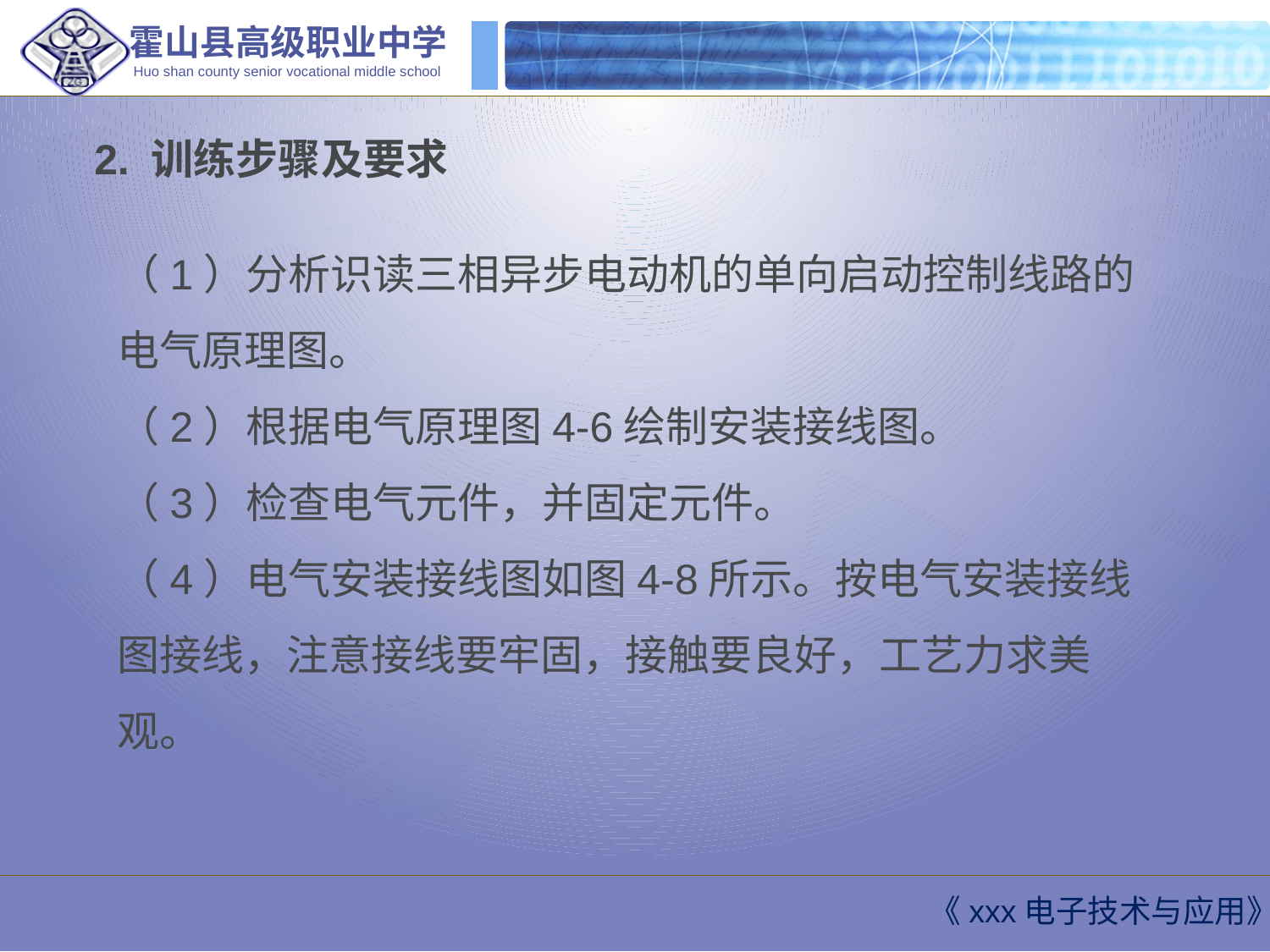

2. 训练步骤及要求
（1）分析识读三相异步电动机的单向启动控制线路的电气原理图。
（2）根据电气原理图4-6绘制安装接线图。
（3）检查电气元件，并固定元件。
（4）电气安装接线图如图4-8所示。按电气安装接线图接线，注意接线要牢固，接触要良好，工艺力求美观。